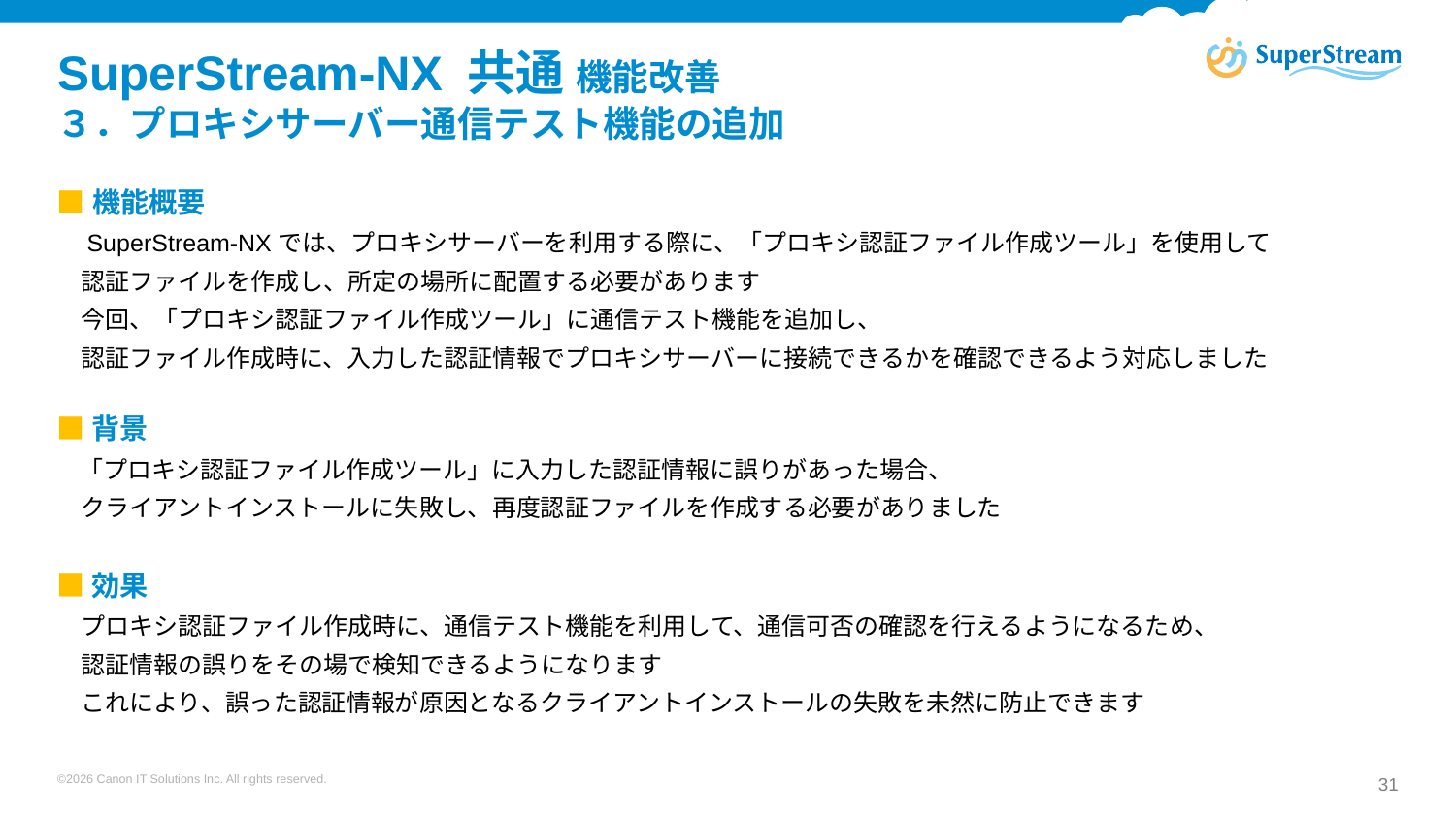

# SuperStream-NX 共通 機能改善　 ３．プロキシサーバー通信テスト機能の追加
■機能概要
　SuperStream-NXでは、プロキシサーバーを利用する際に、「プロキシ認証ファイル作成ツール」を使用して
　認証ファイルを作成し、所定の場所に配置する必要があります
　今回、「プロキシ認証ファイル作成ツール」に通信テスト機能を追加し、
　認証ファイル作成時に、入力した認証情報でプロキシサーバーに接続できるかを確認できるよう対応しました
■背景
　「プロキシ認証ファイル作成ツール」に入力した認証情報に誤りがあった場合、
　クライアントインストールに失敗し、再度認証ファイルを作成する必要がありました
■効果
　プロキシ認証ファイル作成時に、通信テスト機能を利用して、通信可否の確認を行えるようになるため、
　認証情報の誤りをその場で検知できるようになります
　これにより、誤った認証情報が原因となるクライアントインストールの失敗を未然に防止できます
©2026 Canon IT Solutions Inc. All rights reserved.
31